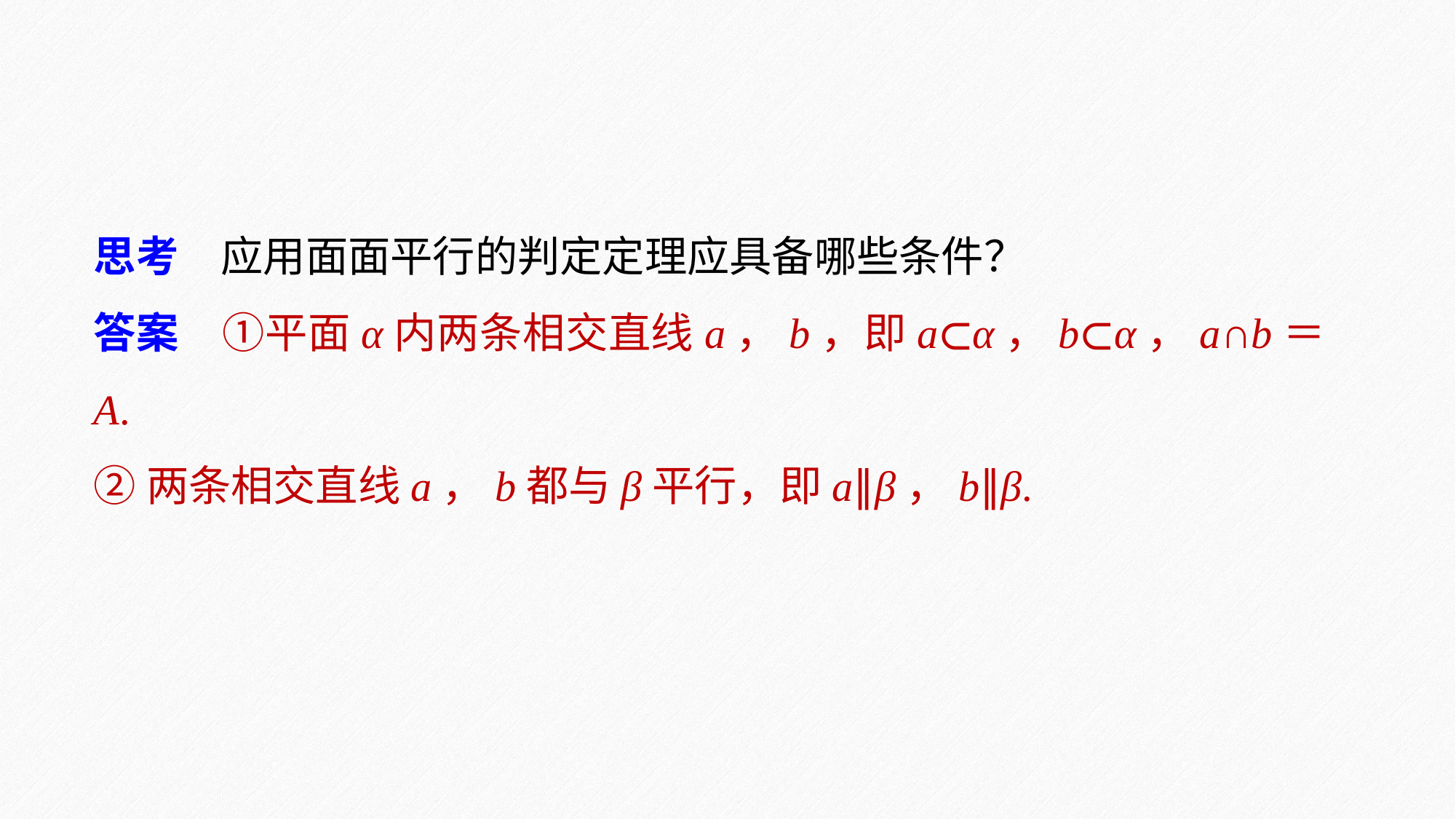

思考　应用面面平行的判定定理应具备哪些条件？
答案　①平面α内两条相交直线a，b，即a⊂α，b⊂α，a∩b＝A.
②两条相交直线a，b都与β平行，即a∥β，b∥β.